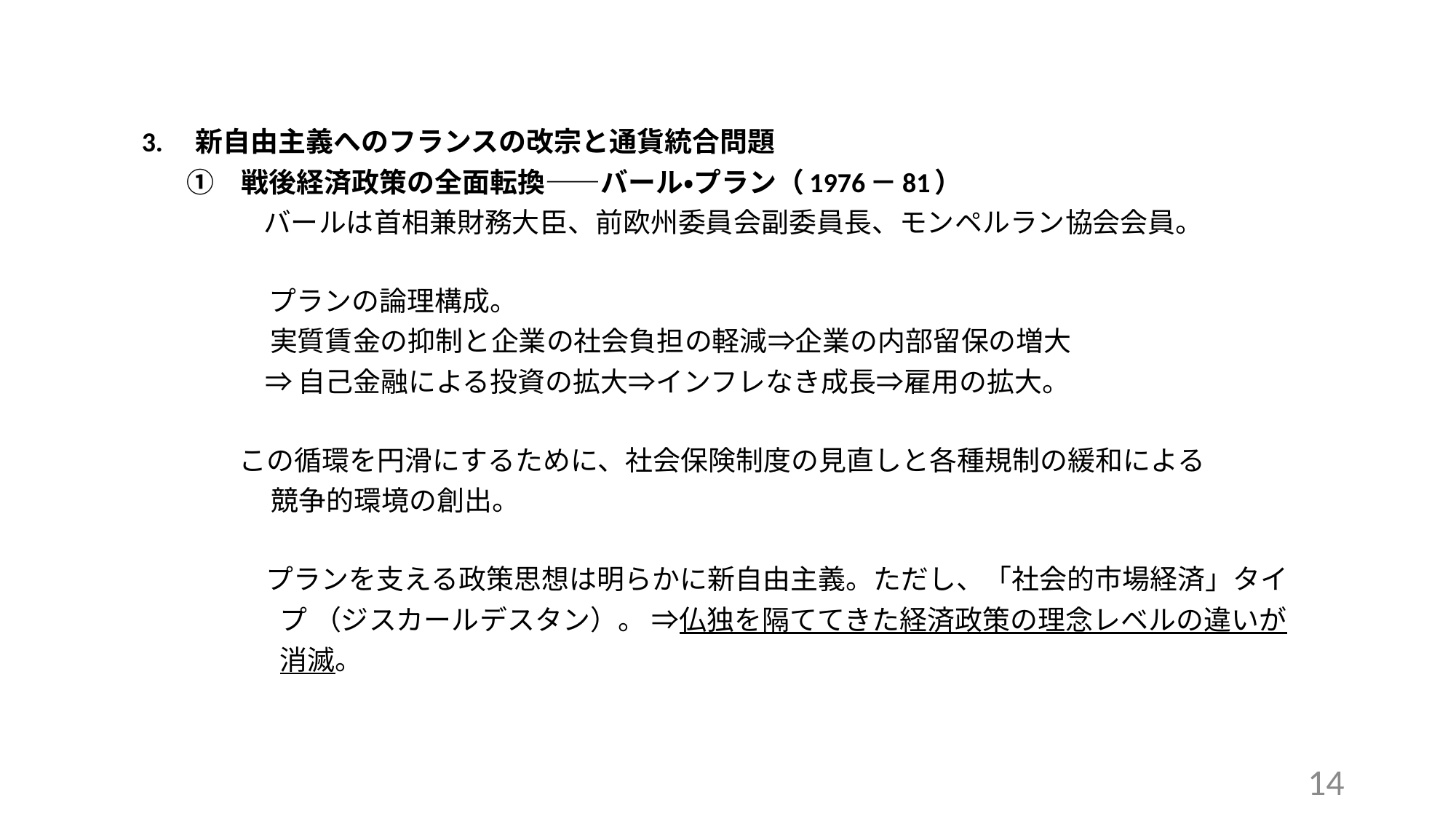

3.　新自由主義へのフランスの改宗と通貨統合問題
　　①　戦後経済政策の全面転換――バール・プラン（1976－81）
　　　　 　バールは首相兼財務大臣、前欧州委員会副委員長、モンペルラン協会会員。

　　　　　プランの論理構成。
                    実質賃金の抑制と企業の社会負担の軽減⇒企業の内部留保の増大
                    ⇒自己金融による投資の拡大⇒インフレなき成長⇒雇用の拡大。

               この循環を円滑にするために、社会保険制度の見直しと各種規制の緩和による
　　　　   競争的環境の創出。

　　　　    プランを支える政策思想は明らかに新自由主義。ただし、「社会的市場経済」タイ
　　　　　プ （ジスカールデスタン）。 ⇒仏独を隔ててきた経済政策の理念レベルの違いが
　　　　　消滅。

14